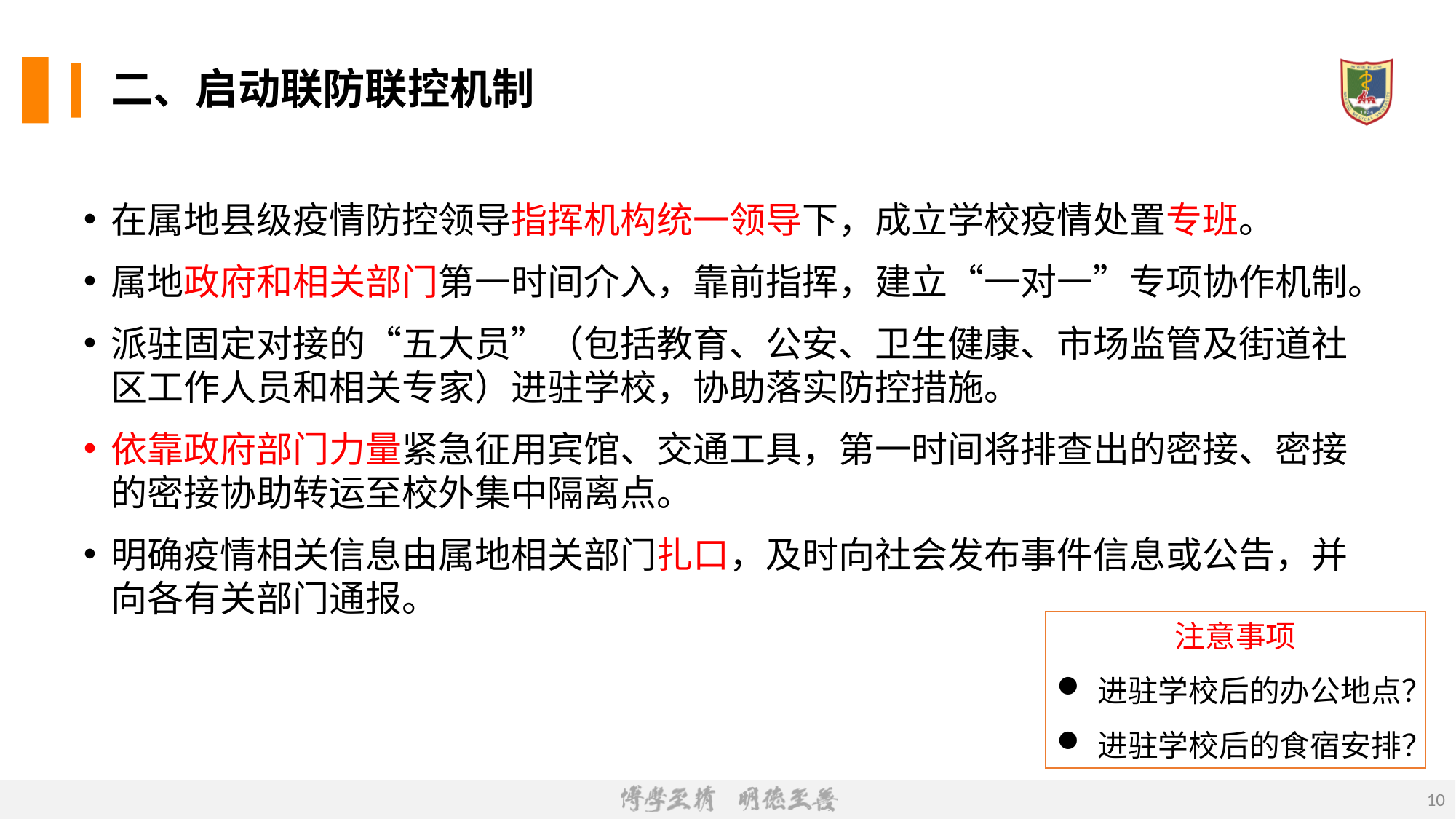

# 二、启动联防联控机制
在属地县级疫情防控领导指挥机构统一领导下，成立学校疫情处置专班。
属地政府和相关部门第一时间介入，靠前指挥，建立“一对一”专项协作机制。
派驻固定对接的“五大员”（包括教育、公安、卫生健康、市场监管及街道社区工作人员和相关专家）进驻学校，协助落实防控措施。
依靠政府部门力量紧急征用宾馆、交通工具，第一时间将排查出的密接、密接的密接协助转运至校外集中隔离点。
明确疫情相关信息由属地相关部门扎口，及时向社会发布事件信息或公告，并向各有关部门通报。

注意事项
进驻学校后的办公地点？
进驻学校后的食宿安排？
10